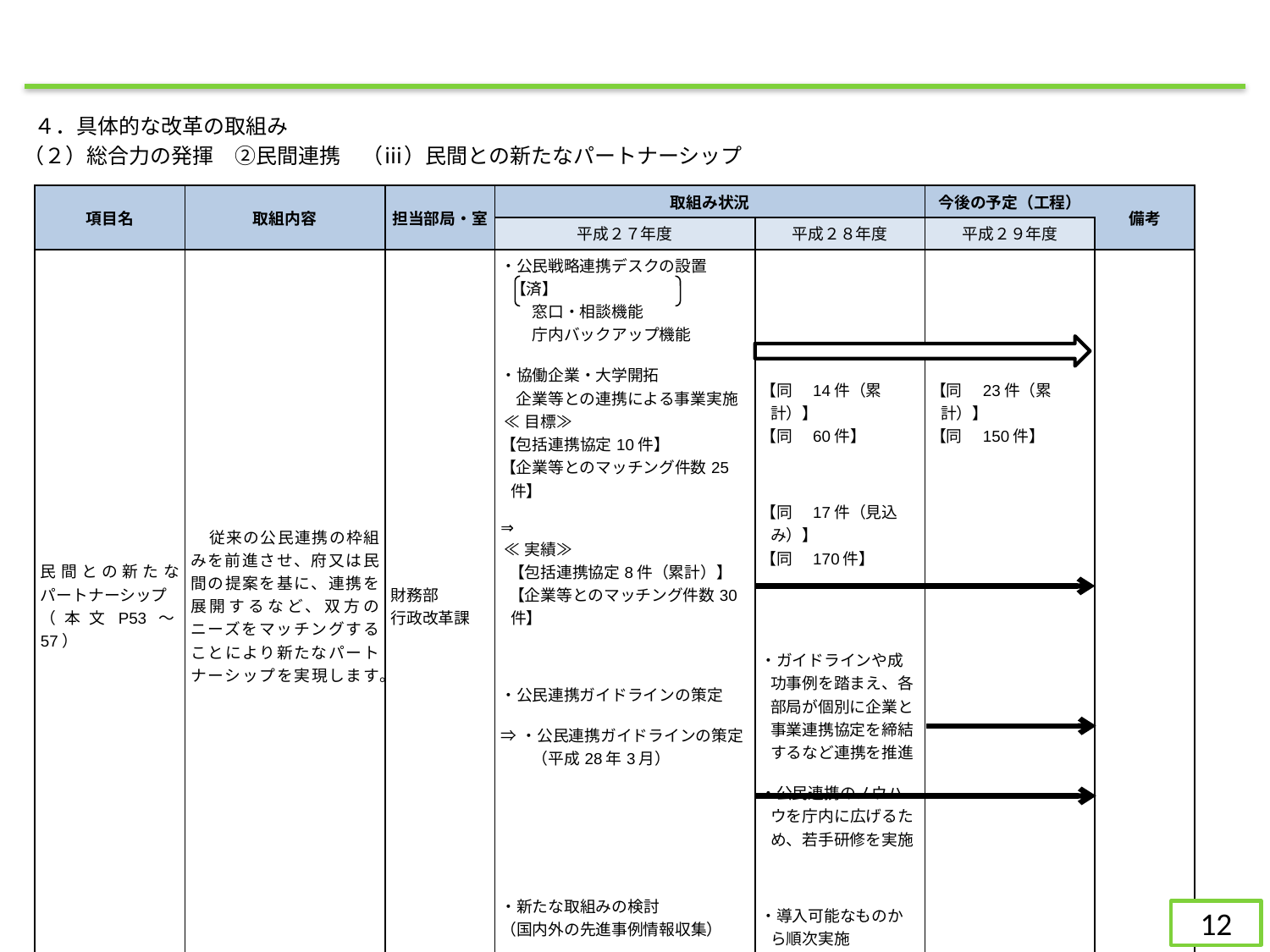

４．具体的な改革の取組み
（２）総合力の発揮　②民間連携　（ⅲ）民間との新たなパートナーシップ
| 項目名 | 取組内容 | 担当部局・室 | 取組み状況 |  | 今後の予定（工程） | 備考 |
| --- | --- | --- | --- | --- | --- | --- |
|  |  |  | 平成２７年度 | 平成２８年度 | 平成２９年度 |  |
| 民間との新たなパートナーシップ （本文P53～57） | 従来の公民連携の枠組みを前進させ、府又は民間の提案を基に、連携を展開するなど、双方のニーズをマッチングすることにより新たなパートナーシップを実現します。 | 財務部 行政改革課 | ・公民戦略連携デスクの設置【済】 　　窓口・相談機能 　　庁内バックアップ機能    ・協働企業・大学開拓 　企業等との連携による事業実施  ≪目標≫ 【包括連携協定10件】 【企業等とのマッチング件数25件】 ⇒  ≪実績≫  【包括連携協定8件（累計）】 【企業等とのマッチング件数30件】 ・公民連携ガイドラインの策定 ⇒・公民連携ガイドラインの策定 　　（平成28年3月）   ・新たな取組みの検討 （国内外の先進事例情報収集） ⇒・ソーシャルインパクトボンドの情報 　　を収集 | 【同　14件（累計）】 【同　60件】   【同　17件（見込み）】 【同　170件】 ・ガイドラインや成功事例を踏まえ、各部局が個別に企業と事業連携協定を締結するなど連携を推進  ・公民連携のノウハウを庁内に広げるため、若手研修を実施 ・導入可能なものから順次実施 | 【同　23件（累計）】 【同　150件】 |  |

12